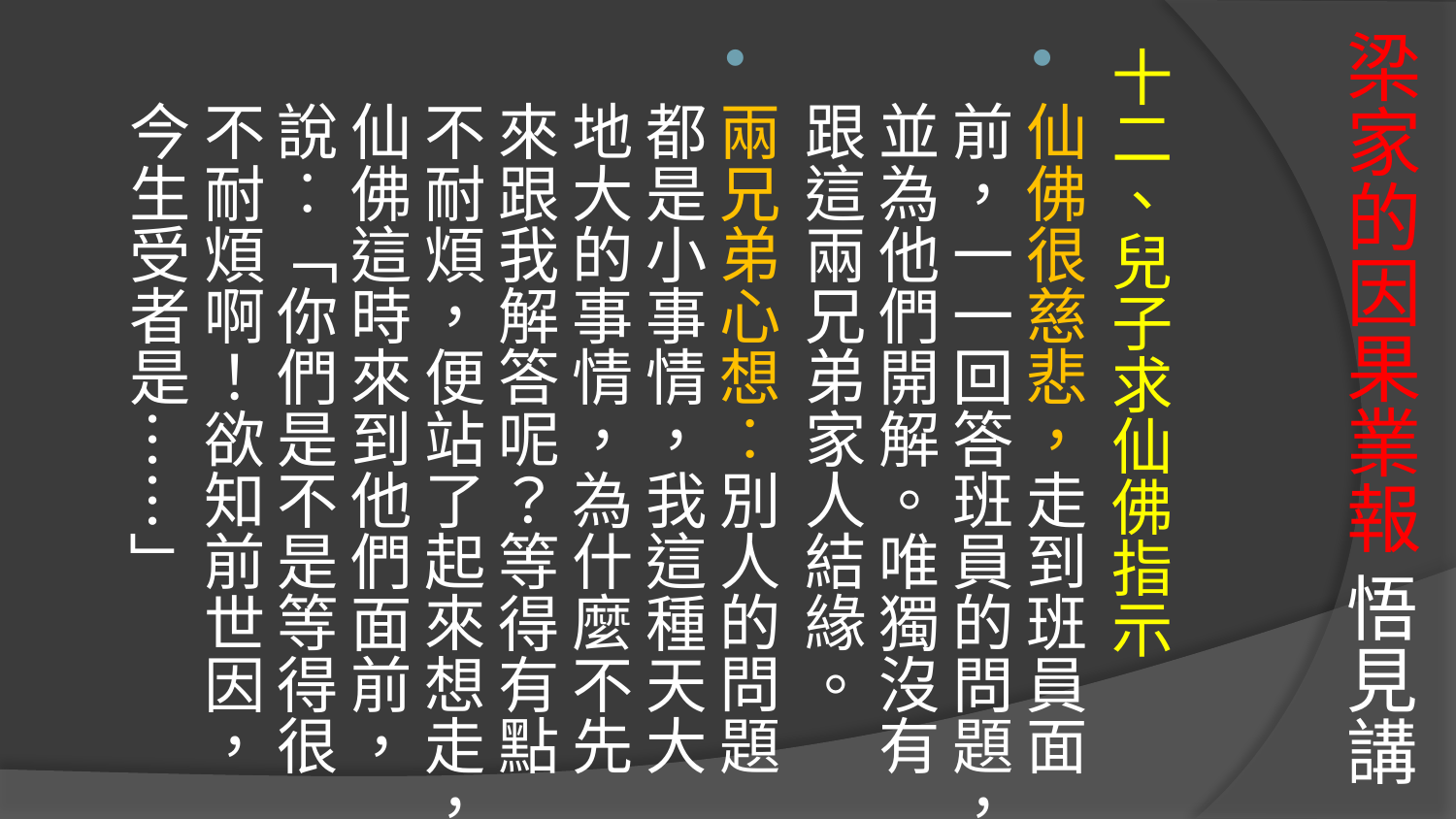

# 梁家的因果業報 悟見講
十二、兒子求仙佛指示
仙佛很慈悲，走到班員面前，一一回答班員的問題，並為他們開解。唯獨沒有跟這兩兄弟家人結緣。
兩兄弟心想︰別人的問題都是小事情，我這種天大地大的事情，為什麼不先來跟我解答呢？等得有點不耐煩，便站了起來想走，仙佛這時來到他們面前，說︰「你們是不是等得很不耐煩啊！欲知前世因，今生受者是……」